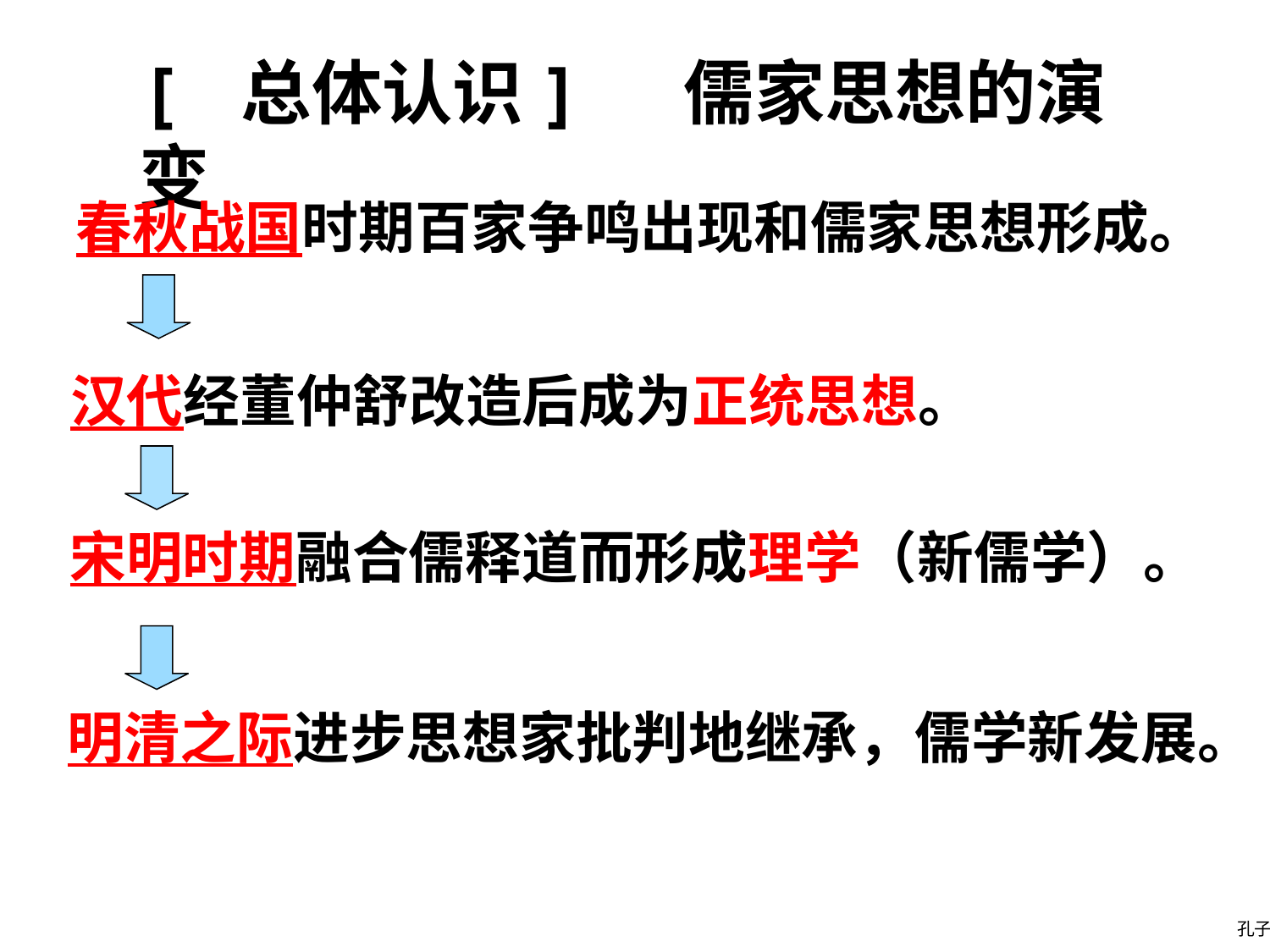

[ 总体认识]  儒家思想的演变
春秋战国时期百家争鸣出现和儒家思想形成。

汉代经董仲舒改造后成为正统思想。

宋明时期融合儒释道而形成理学（新儒学）。

明清之际进步思想家批判地继承，儒学新发展。
孔子